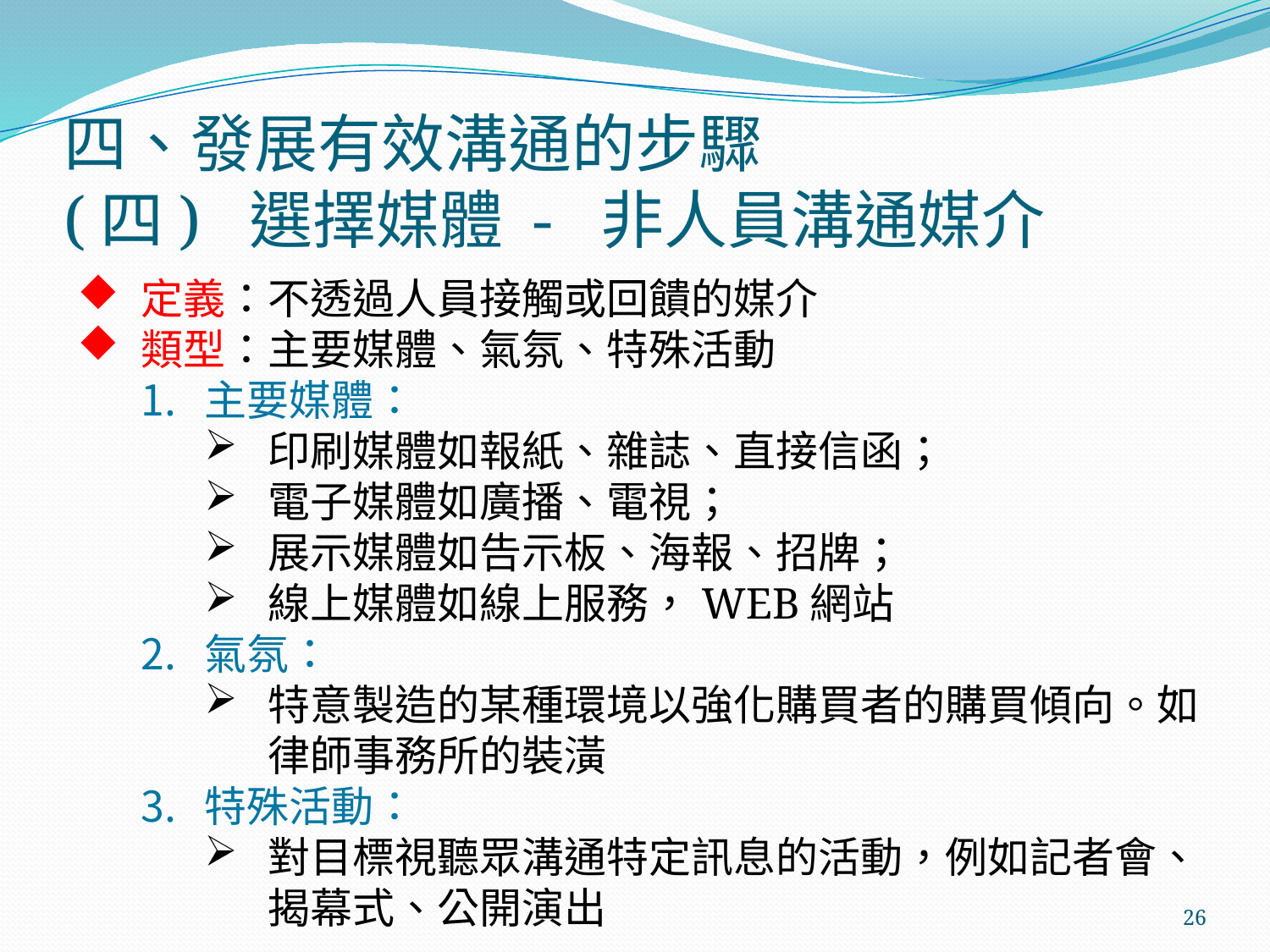

# 四、發展有效溝通的步驟 (四)  選擇媒體 -  非人員溝通媒介
定義：不透過人員接觸或回饋的媒介
類型：主要媒體、氣氛、特殊活動
主要媒體：
印刷媒體如報紙、雜誌、直接信函；
電子媒體如廣播、電視；
展示媒體如告示板、海報、招牌；
線上媒體如線上服務，WEB網站
氣氛：
特意製造的某種環境以強化購買者的購買傾向。如律師事務所的裝潢
特殊活動：
對目標視聽眾溝通特定訊息的活動，例如記者會、揭幕式、公開演出
。
26